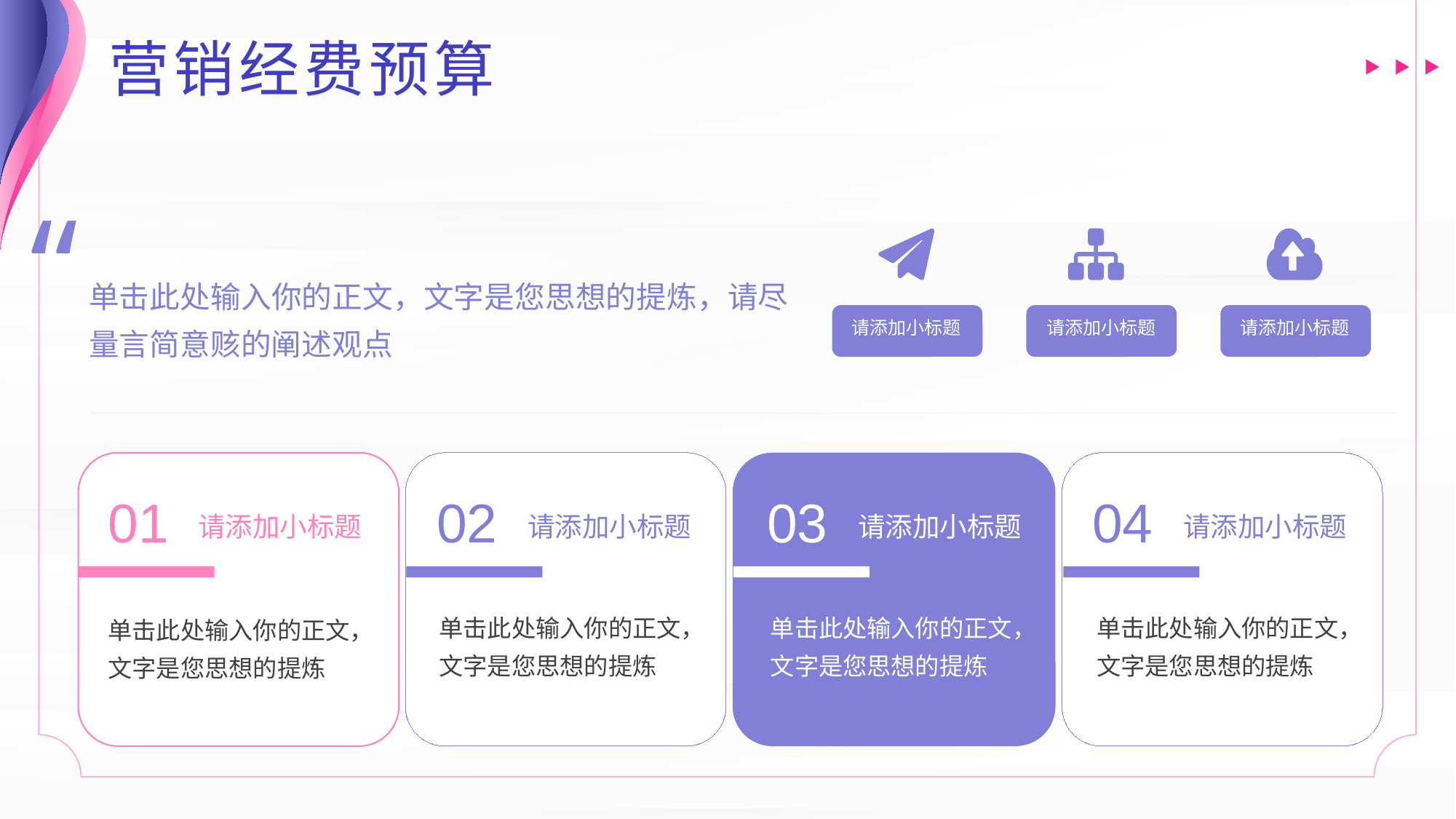

营销经费预算
“

单击此处输入你的正文，文字是您思想的提炼，请尽量言简意赅的阐述观点

请添加小标题
请添加小标题
请添加小标题

02
请添加小标题

单击此处输入你的正文，文字是您思想的提炼

03
请添加小标题

单击此处输入你的正文，文字是您思想的提炼

04
请添加小标题

单击此处输入你的正文，文字是您思想的提炼
01
请添加小标题

单击此处输入你的正文，文字是您思想的提炼